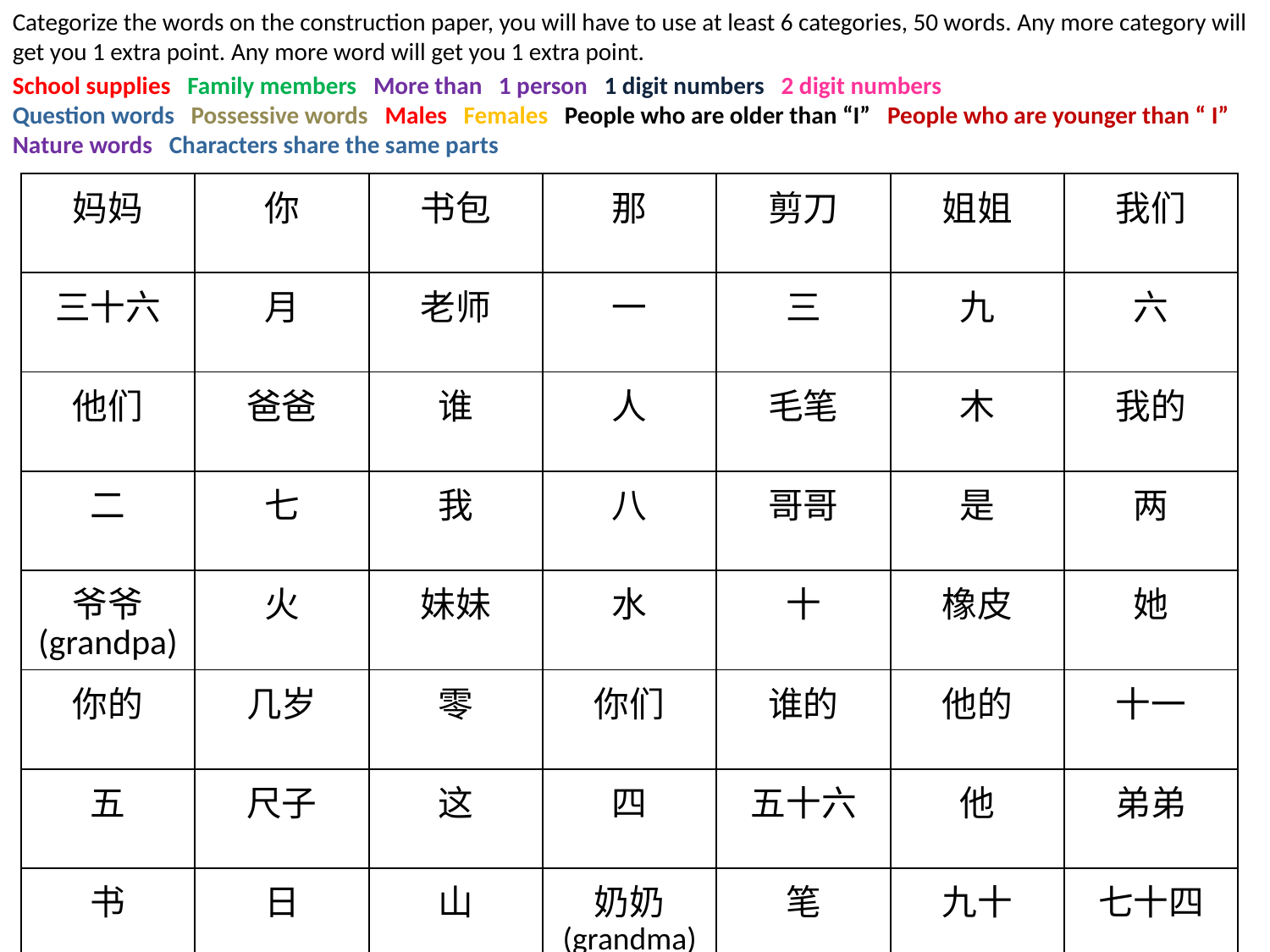

Categorize the words on the construction paper, you will have to use at least 6 categories, 50 words. Any more category will get you 1 extra point. Any more word will get you 1 extra point.

School supplies   Family members   More than   1 person   1 digit numbers   2 digit numbers
Question words   Possessive words   Males   Females   People who are older than “I”   People who are younger than “ I”
Nature words   Characters share the same parts

| 妈妈 | 你 | 书包 | 那 | 剪刀 | 姐姐 | 我们 |
| --- | --- | --- | --- | --- | --- | --- |
| 三十六 | 月 | 老师 | 一 | 三 | 九 | 六 |
| 他们 | 爸爸 | 谁 | 人 | 毛笔 | 木 | 我的 |
| 二 | 七 | 我 | 八 | 哥哥 | 是 | 两 |
| 爷爷 (grandpa) | 火 | 妹妹 | 水 | 十 | 橡皮 | 她 |
| 你的 | 几岁 | 零 | 你们 | 谁的 | 他的 | 十一 |
| 五 | 尺子 | 这 | 四 | 五十六 | 他 | 弟弟 |
| 书 | 日 | 山 | 奶奶 (grandma) | 笔 | 九十 | 七十四 |